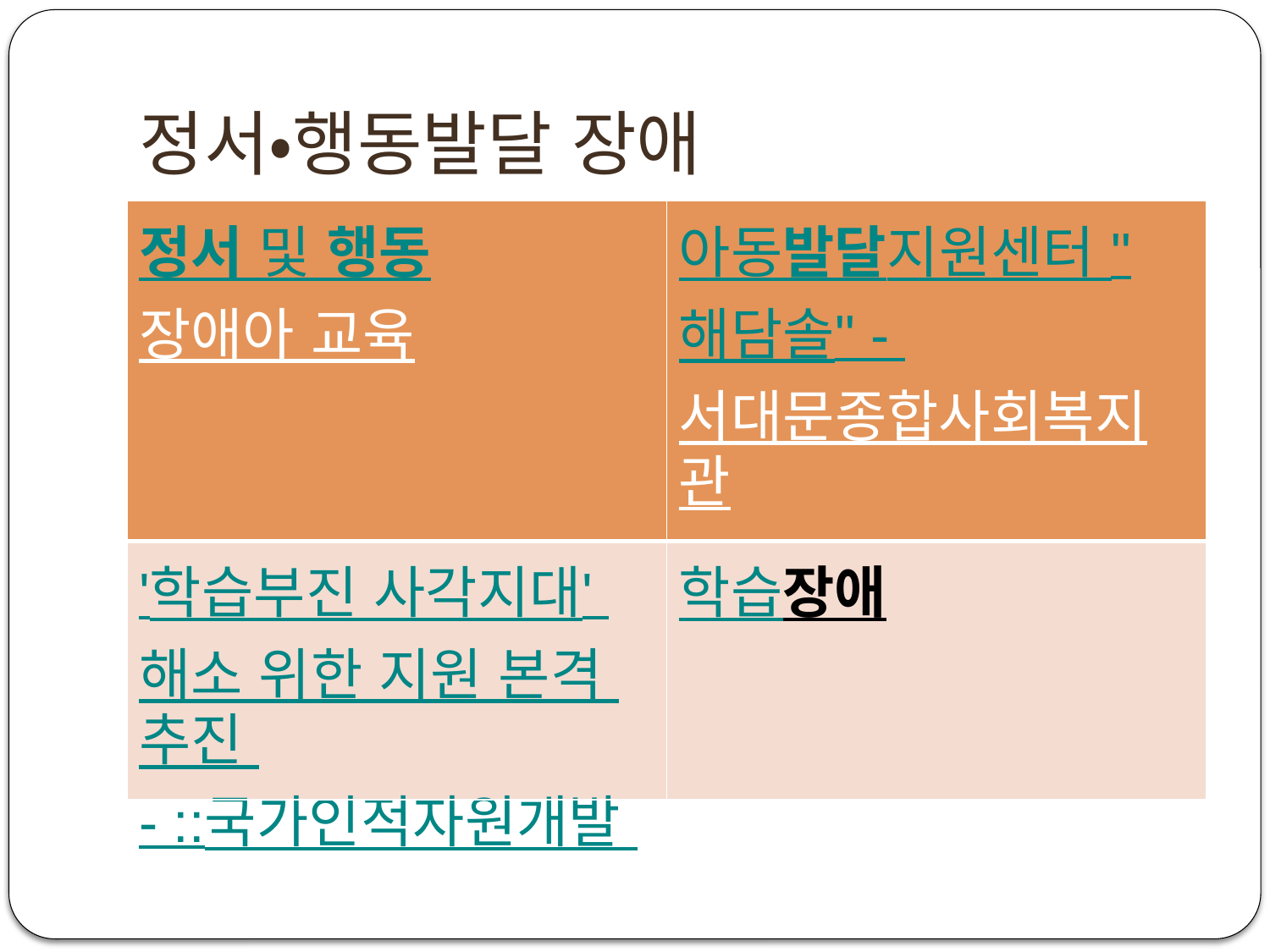

# 정서‧행동발달 장애
| 정서 및 행동장애아 교육 | 아동발달지원센터 "해담솔" - 서대문종합사회복지관 |
| --- | --- |
| '학습부진 사각지대' 해소 위한 지원 본격 추진 - ::국가인적자원개발 | 학습장애 |